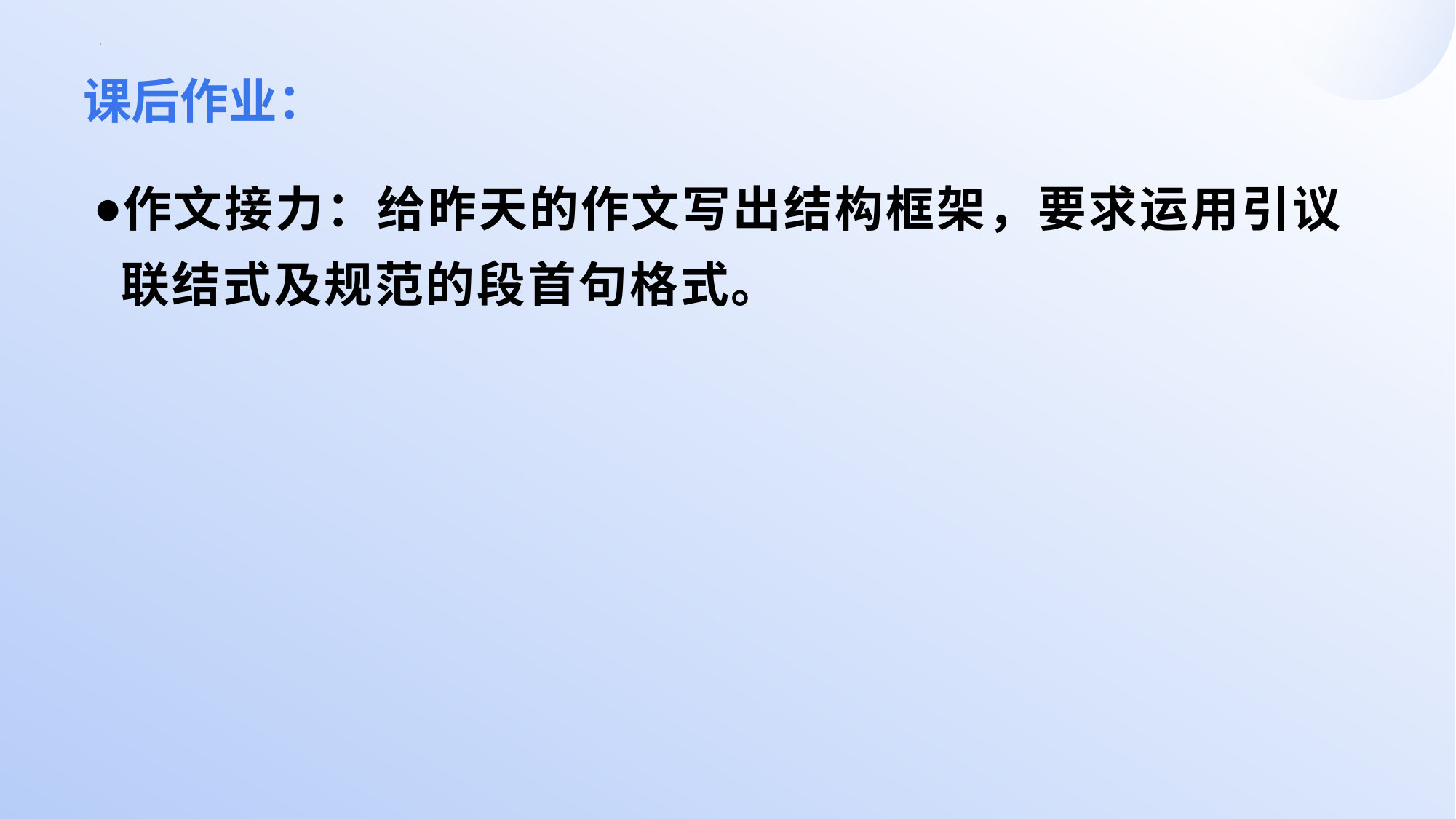

# 课后作业：
作文接力：给昨天的作文写出结构框架，要求运用引议联结式及规范的段首句格式。